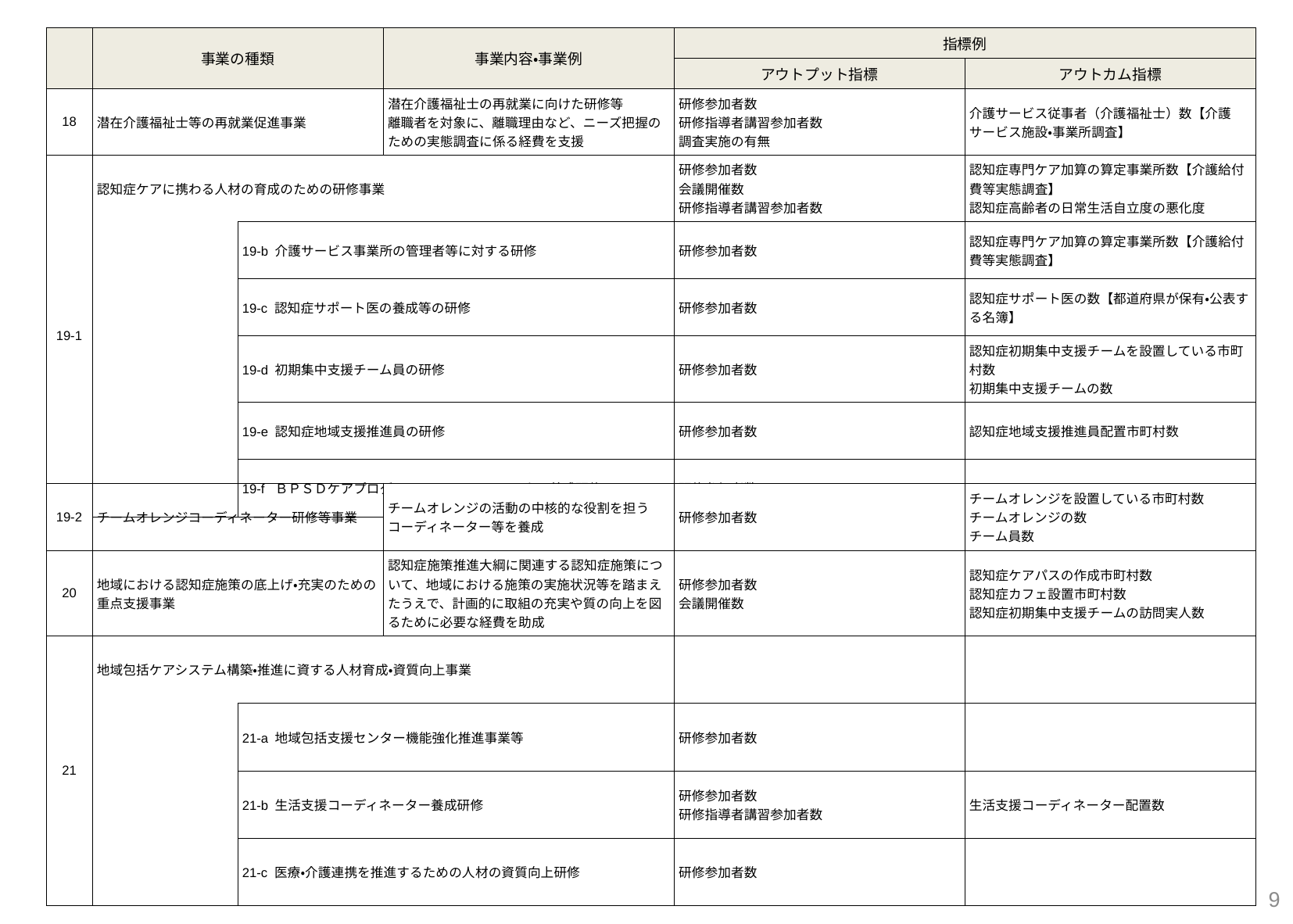

|  | 事業の種類 |  | 事業内容・事業例 | 指標例 |  |
| --- | --- | --- | --- | --- | --- |
|  |  |  |  | アウトプット指標 | アウトカム指標 |
| 18 | 潜在介護福祉士等の再就業促進事業 |  | 潜在介護福祉士の再就業に向けた研修等 離職者を対象に、離職理由など、ニーズ把握のための実態調査に係る経費を支援 | 研修参加者数 研修指導者講習参加者数 調査実施の有無 | 介護サービス従事者（介護福祉士）数【介護サービス施設・事業所調査】 |
| 19-1 | 認知症ケアに携わる人材の育成のための研修事業 |  |  | 研修参加者数 会議開催数 研修指導者講習参加者数 | 認知症専門ケア加算の算定事業所数【介護給付費等実態調査】 認知症高齢者の日常生活自立度の悪化度 |
|  |  | 19-b 介護サービス事業所の管理者等に対する研修 |  | 研修参加者数 | 認知症専門ケア加算の算定事業所数【介護給付費等実態調査】 |
|  |  | 19-c 認知症サポート医の養成等の研修 |  | 研修参加者数 | 認知症サポート医の数【都道府県が保有・公表する名簿】 |
|  |  | 19-d 初期集中支援チーム員の研修 |  | 研修参加者数 | 認知症初期集中支援チームを設置している市町村数 初期集中支援チームの数 |
|  |  | 19-e 認知症地域支援推進員の研修 |  | 研修参加者数 | 認知症地域支援推進員配置市町村数 |
|  |  | 19-f ＢＰＳＤケアプログラムアドミニストレーター養成研修 |  | 研修参加者数 |  |
| 19-2 | チームオレンジコーディネーター研修等事業 |  | チームオレンジの活動の中核的な役割を担うコーディネーター等を養成 | 研修参加者数 | チームオレンジを設置している市町村数 チームオレンジの数 チーム員数 |
| --- | --- | --- | --- | --- | --- |
| 20 | 地域における認知症施策の底上げ・充実のための重点支援事業 |  | 認知症施策推進大綱に関連する認知症施策について、地域における施策の実施状況等を踏まえたうえで、計画的に取組の充実や質の向上を図るために必要な経費を助成 | 研修参加者数 会議開催数 | 認知症ケアパスの作成市町村数 認知症カフェ設置市町村数 認知症初期集中支援チームの訪問実人数 |
| 21 | 地域包括ケアシステム構築・推進に資する人材育成・資質向上事業 |  |  |  |  |
|  |  | 21-a 地域包括支援センター機能強化推進事業等 |  | 研修参加者数 |  |
|  |  | 21-b 生活支援コーディネーター養成研修 |  | 研修参加者数 研修指導者講習参加者数 | 生活支援コーディネーター配置数 |
|  |  | 21-c 医療・介護連携を推進するための人材の資質向上研修 |  | 研修参加者数 |  |
9